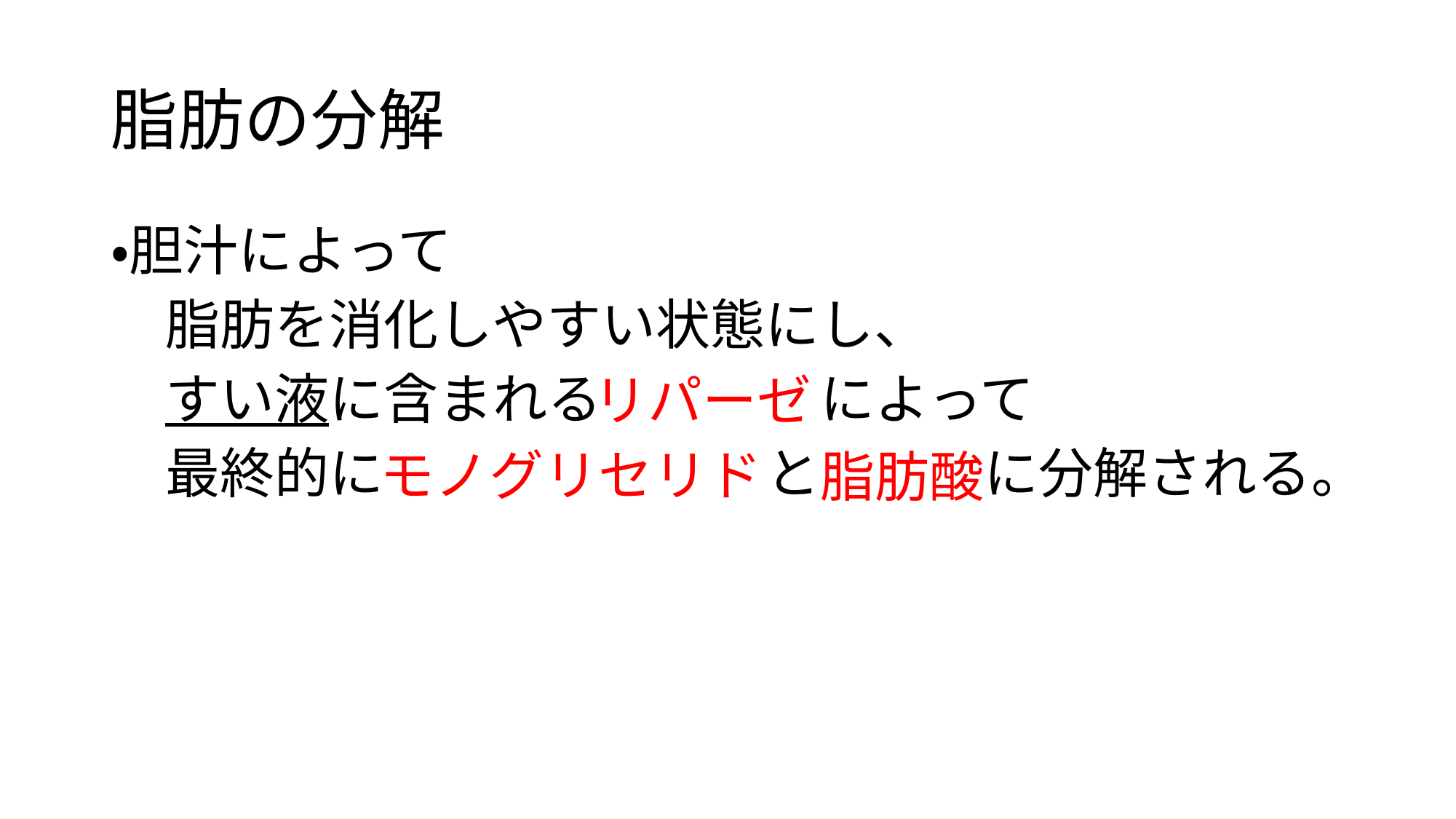

# 脂肪の分解
・胆汁によって
　脂肪を消化しやすい状態にし、
　すい液に含まれる　　　　によって
　最終的に　　　　　　　と　　　に分解される。
リパーゼ
脂肪酸
モノグリセリド